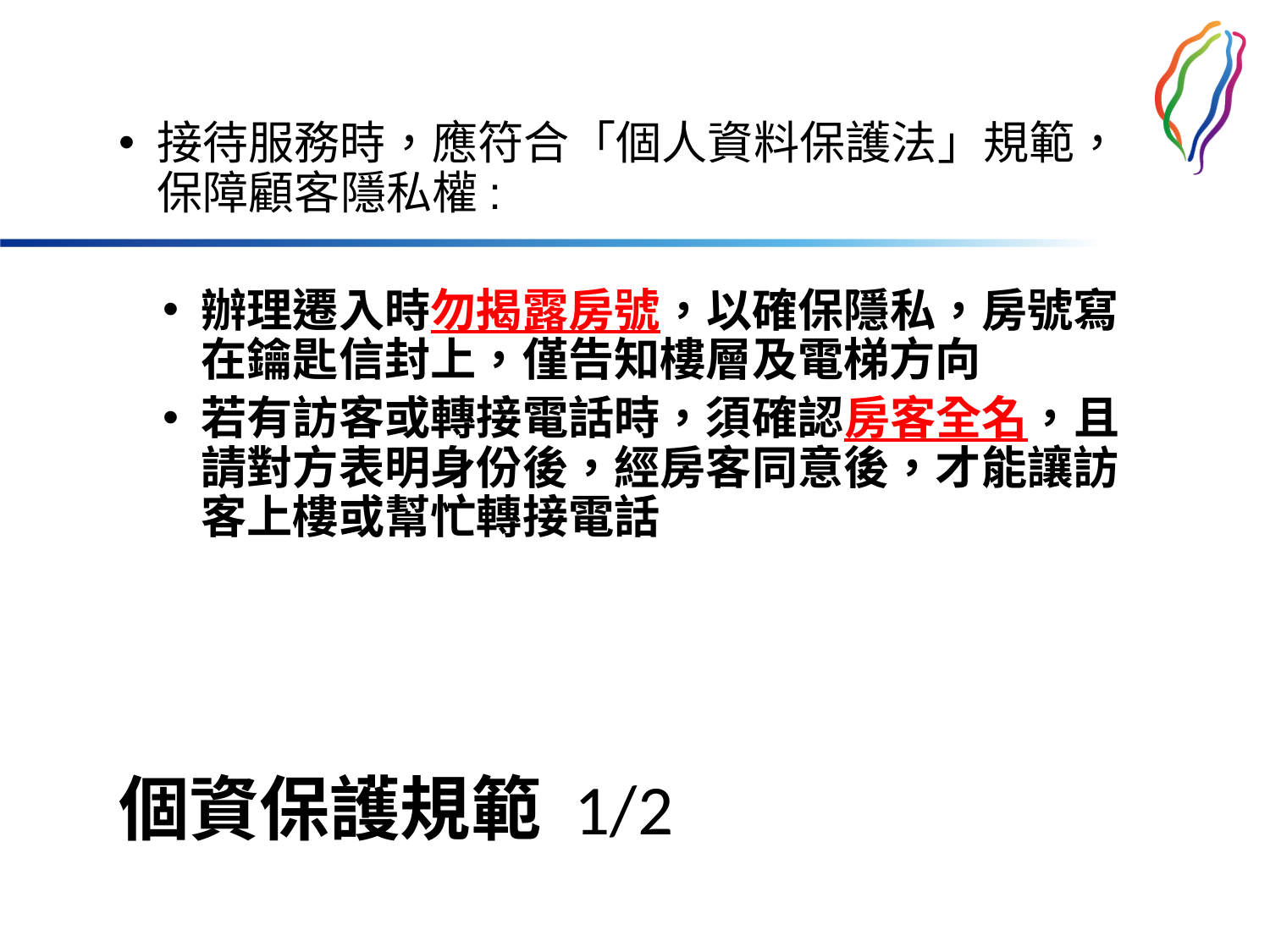

接待服務時，應符合「個人資料保護法」規範，保障顧客隱私權:

辦理遷入時勿揭露房號，以確保隱私，房號寫在鑰匙信封上，僅告知樓層及電梯方向
若有訪客或轉接電話時，須確認房客全名，且請對方表明身份後，經房客同意後，才能讓訪客上樓或幫忙轉接電話

# 個資保護規範 1/2